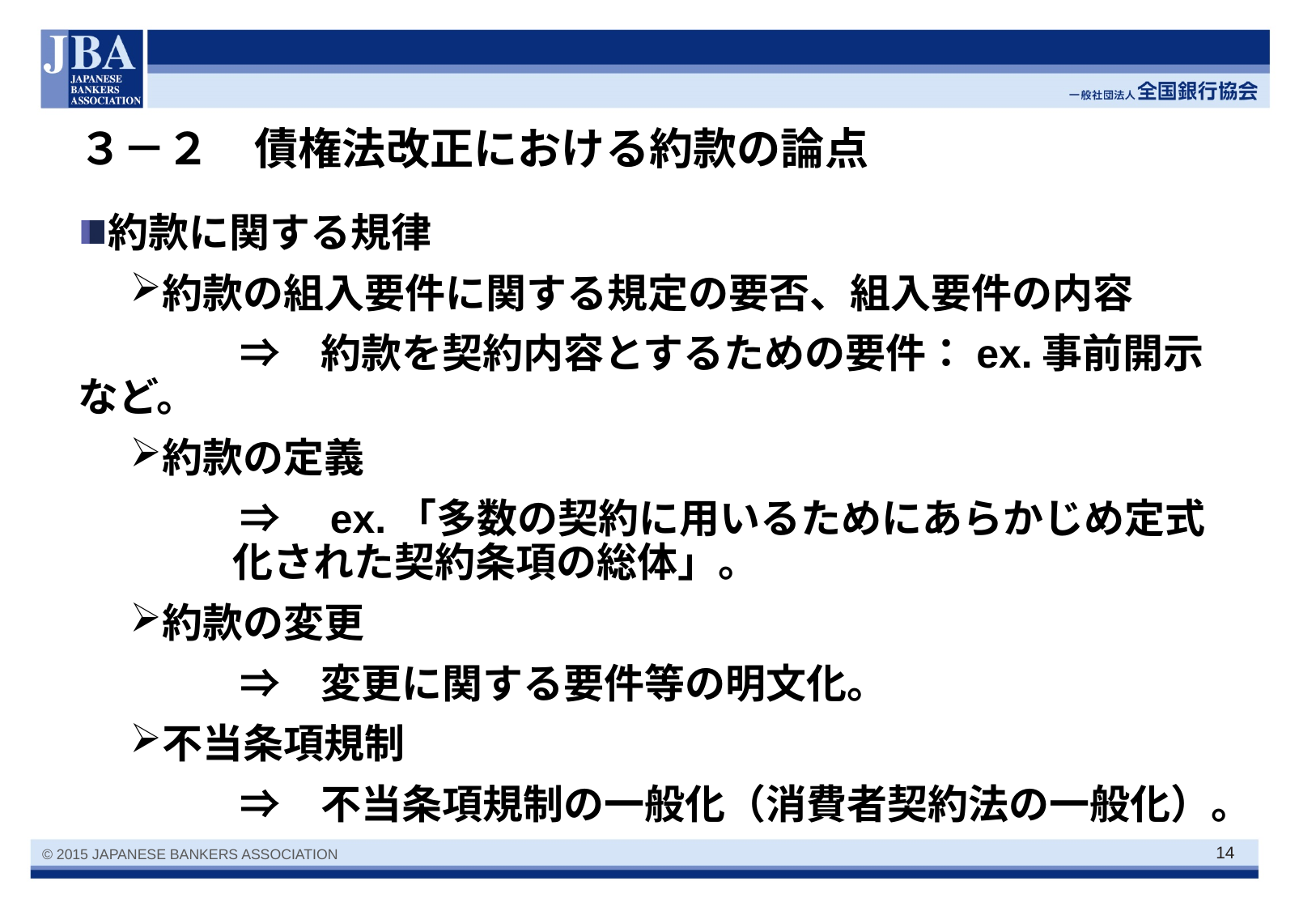

# ３－２　債権法改正における約款の論点
約款に関する規律
約款の組入要件に関する規定の要否、組入要件の内容
　　　　⇒　約款を契約内容とするための要件：ex.事前開示など。
約款の定義
　　　　⇒　ex.「多数の契約に用いるためにあらかじめ定式化された契約条項の総体」。
約款の変更
　　　　⇒　変更に関する要件等の明文化。
不当条項規制
　　　　⇒　不当条項規制の一般化（消費者契約法の一般化）。